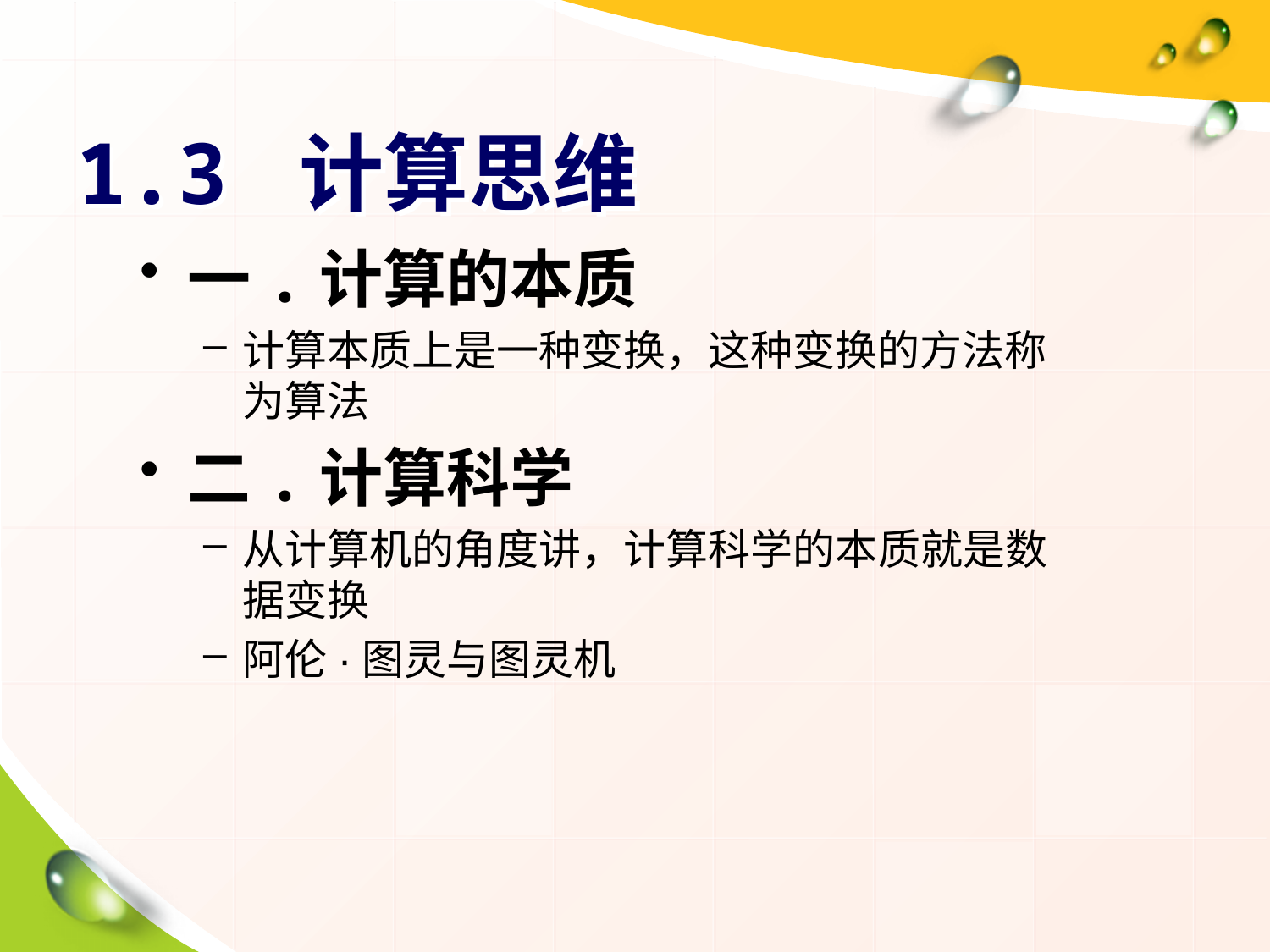

# 1.3 计算思维
一.计算的本质
计算本质上是一种变换，这种变换的方法称为算法
二.计算科学
从计算机的角度讲，计算科学的本质就是数据变换
阿伦·图灵与图灵机